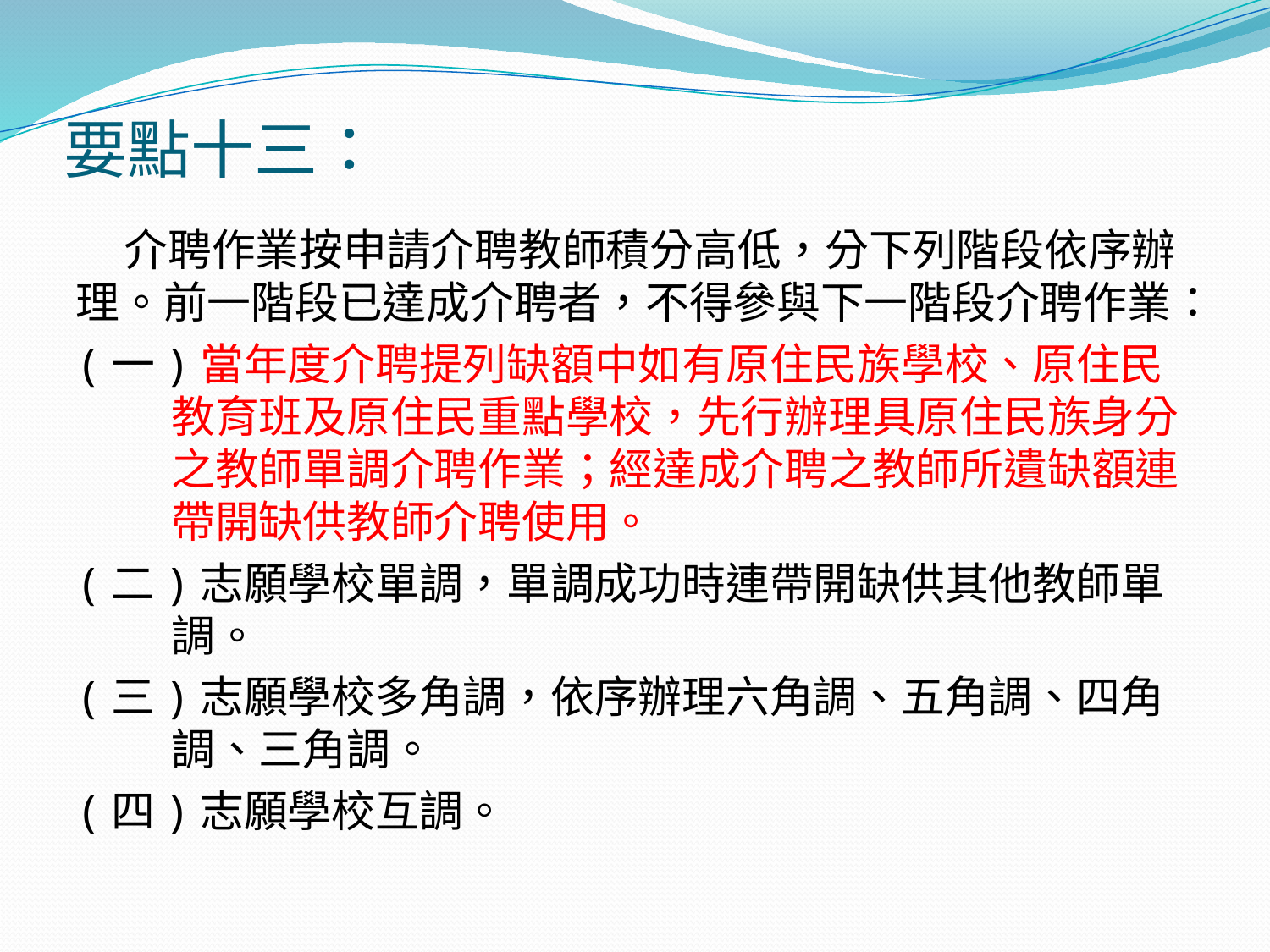

# 要點十三：
    介聘作業按申請介聘教師積分高低，分下列階段依序辦理。前一階段已達成介聘者，不得參與下一階段介聘作業：
(一)當年度介聘提列缺額中如有原住民族學校、原住民教育班及原住民重點學校，先行辦理具原住民族身分之教師單調介聘作業；經達成介聘之教師所遺缺額連帶開缺供教師介聘使用。
(二)志願學校單調，單調成功時連帶開缺供其他教師單調。
(三)志願學校多角調，依序辦理六角調、五角調、四角調、三角調。
(四)志願學校互調。